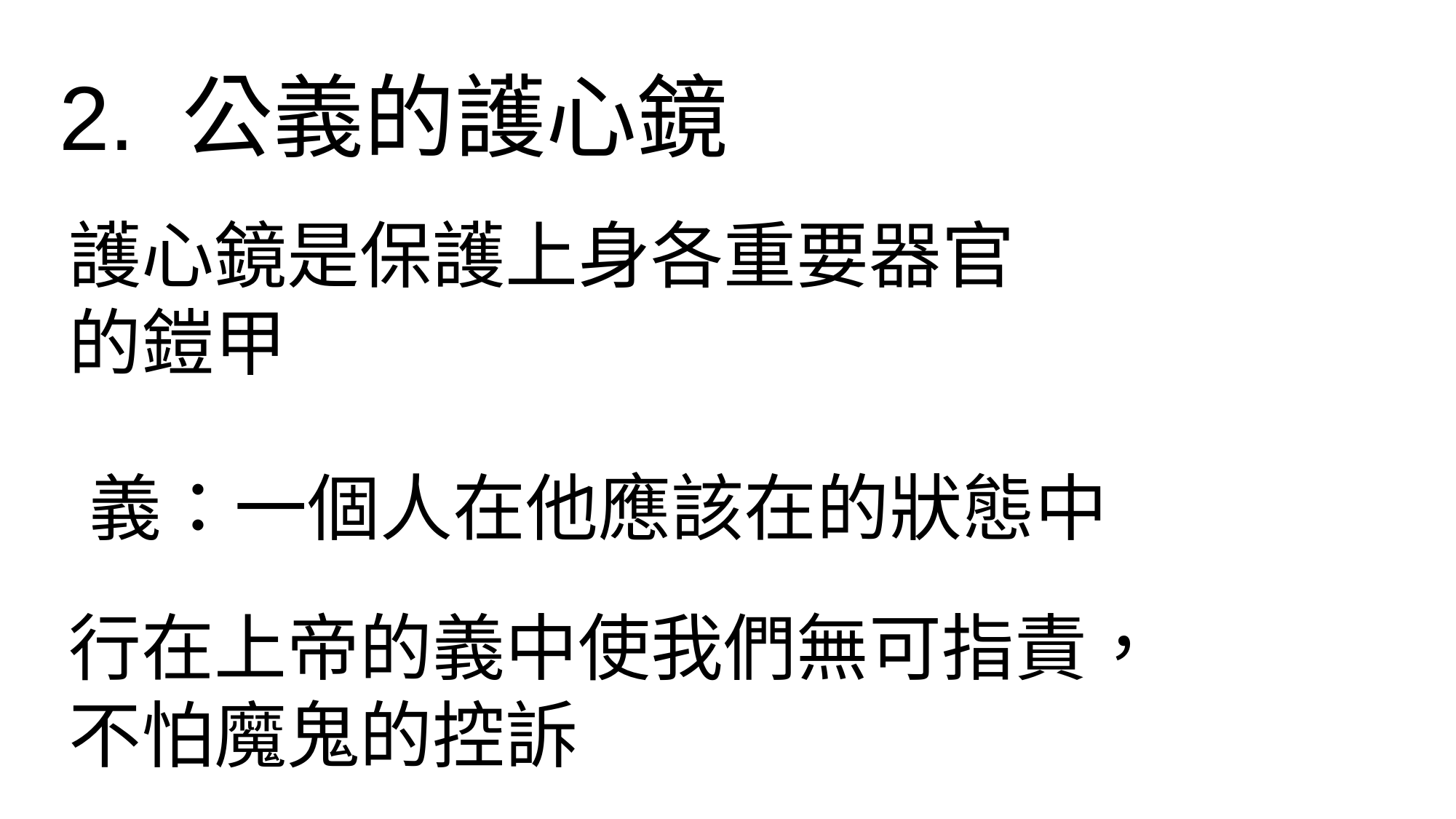

2. 公義的護心鏡
護心鏡是保護上身各重要器官
的鎧甲
義：一個人在他應該在的狀態中
行在上帝的義中使我們無可指責，
不怕魔鬼的控訴